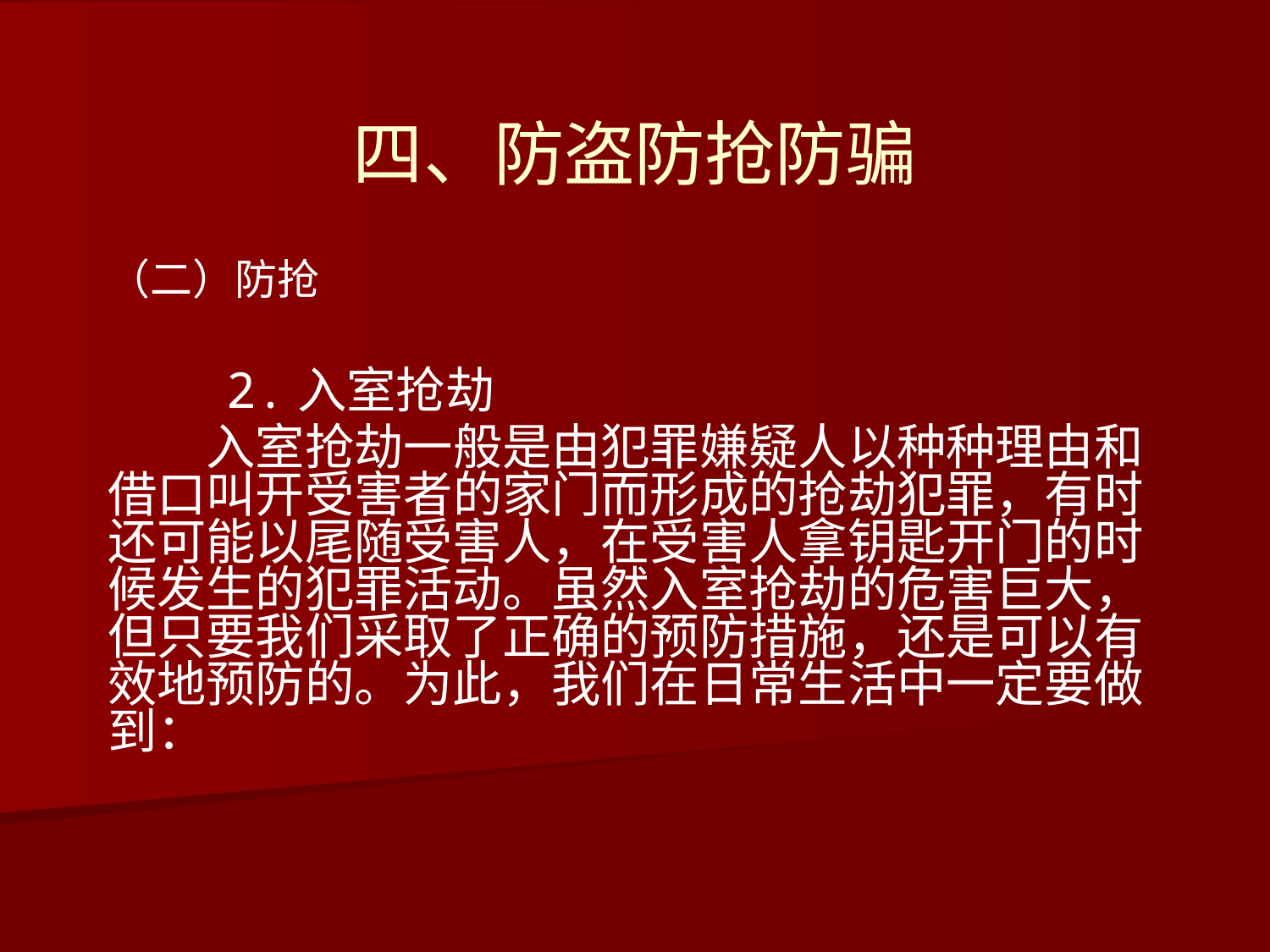

# 四、防盗防抢防骗
（二）防抢

    2.入室抢劫
　　入室抢劫一般是由犯罪嫌疑人以种种理由和借口叫开受害者的家门而形成的抢劫犯罪，有时还可能以尾随受害人，在受害人拿钥匙开门的时候发生的犯罪活动。虽然入室抢劫的危害巨大，但只要我们采取了正确的预防措施，还是可以有效地预防的。为此，我们在日常生活中一定要做到：

63